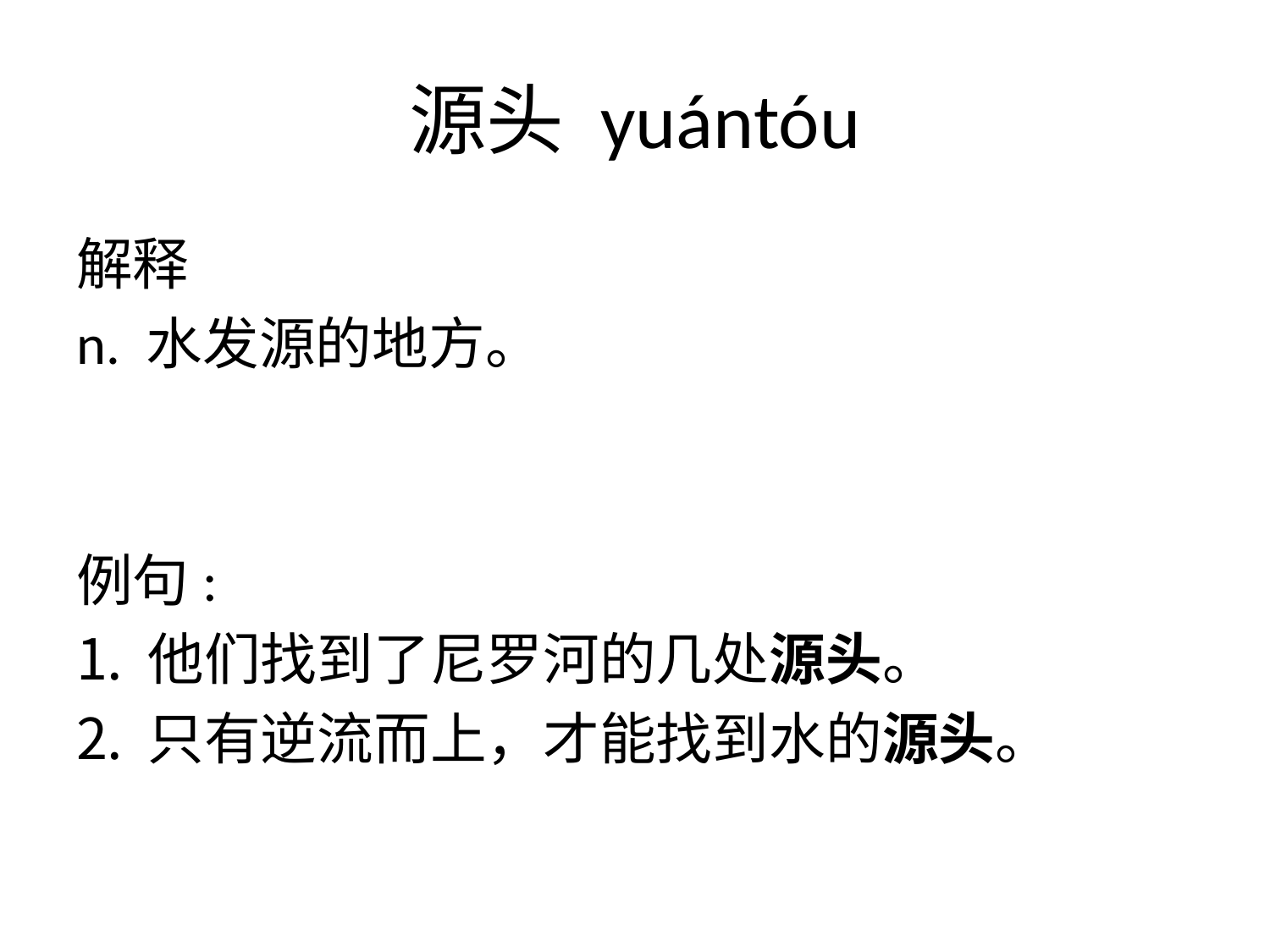

# 源头 yuántóu
解释
n. 水发源的地方。

例句:
他们找到了尼罗河的几处源头。
只有逆流而上，才能找到水的源头。